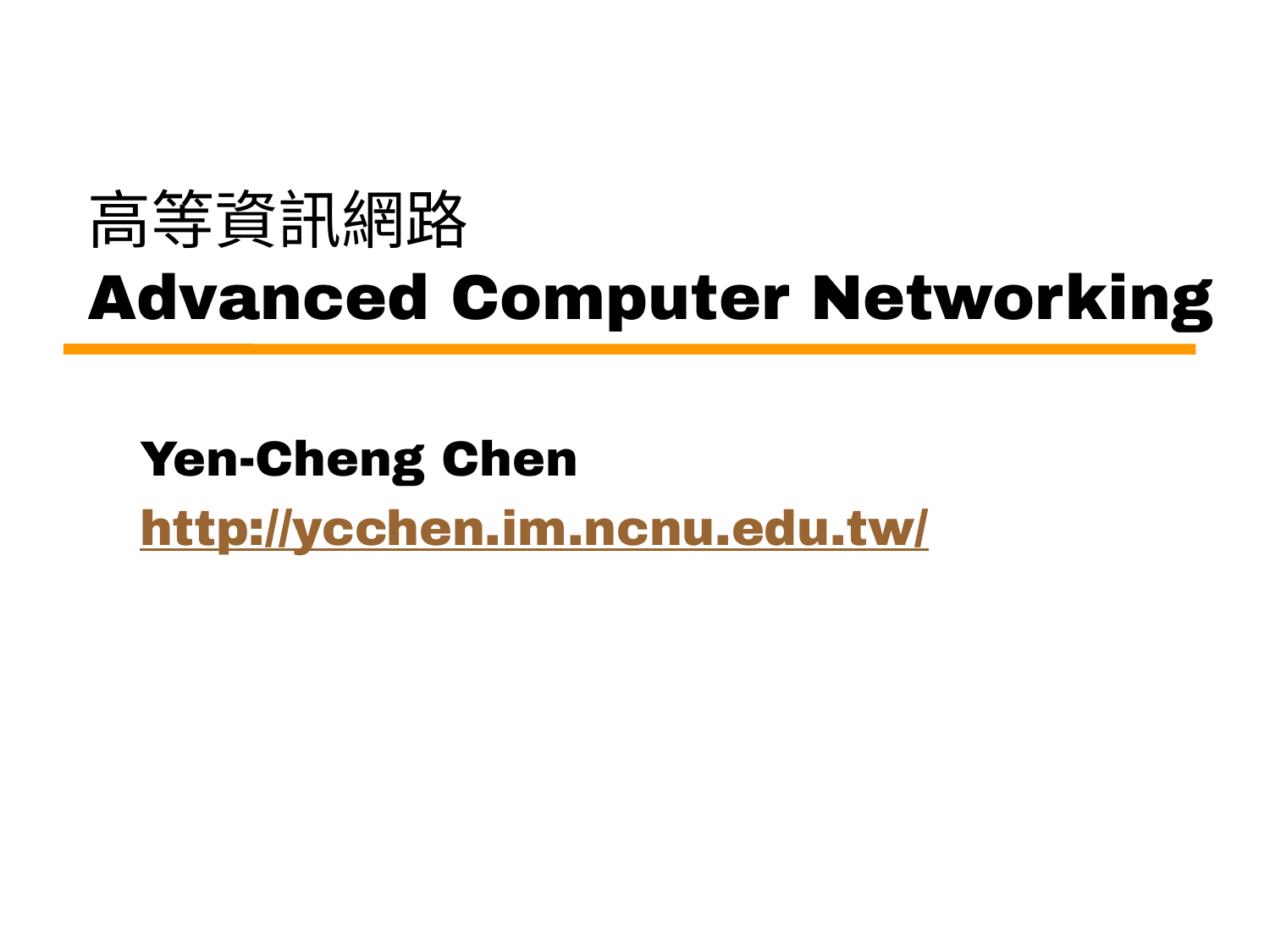

# 高等資訊網路 Advanced Computer Networking
Yen-Cheng Chen
http://ycchen.im.ncnu.edu.tw/